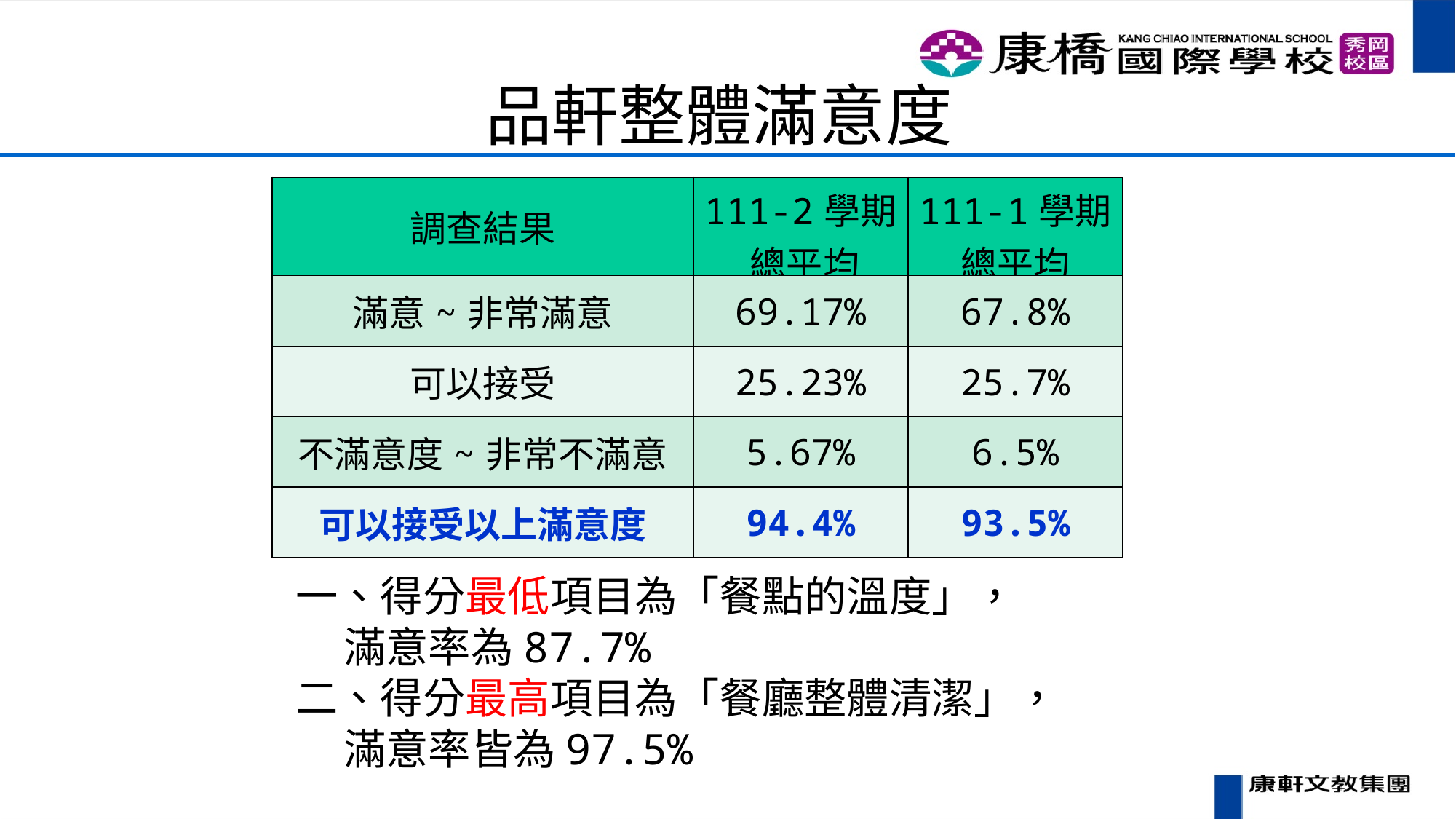

品軒整體滿意度
| 調查結果 | 111-2學期 總平均 | 111-1學期 總平均 |
| --- | --- | --- |
| 滿意~非常滿意 | 69.17% | 67.8% |
| 可以接受 | 25.23% | 25.7% |
| 不滿意度~非常不滿意 | 5.67% | 6.5% |
| 可以接受以上滿意度 | 94.4% | 93.5% |
一、得分最低項目為「餐點的溫度」，
    滿意率為87.7%
二、得分最高項目為「餐廳整體清潔」，
    滿意率皆為97.5%